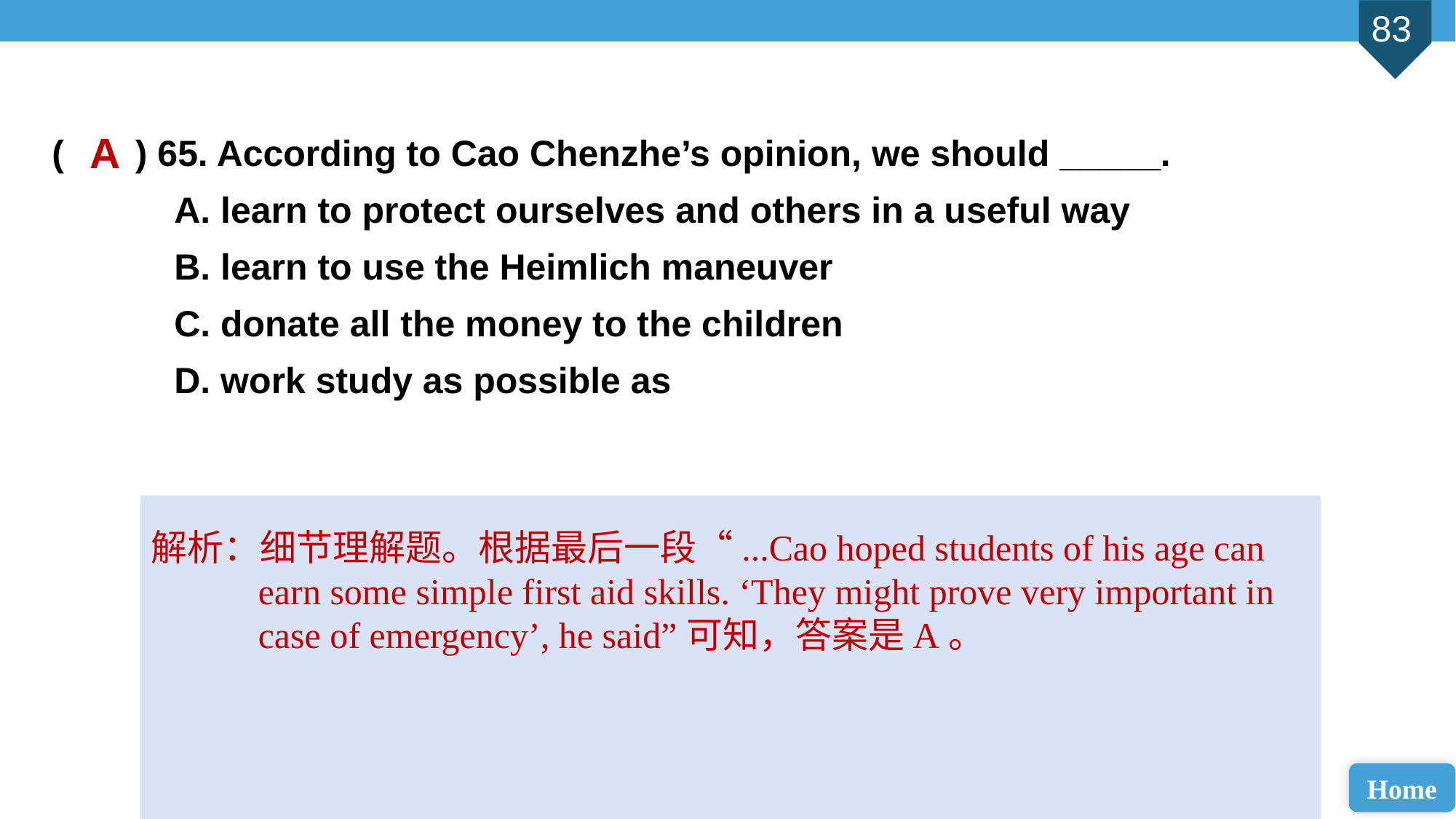

(       ) 65. According to Cao Chenzhe’s opinion, we should _____.
            A. learn to protect ourselves and others in a useful way
            B. learn to use the Heimlich maneuver
            C. donate all the money to the children
            D. work study as possible as
A

解析：细节理解题。根据最后一段“...Cao hoped students of his age can earn some simple first aid skills. ‘They might prove very important in case of emergency’, he said”可知，答案是A。